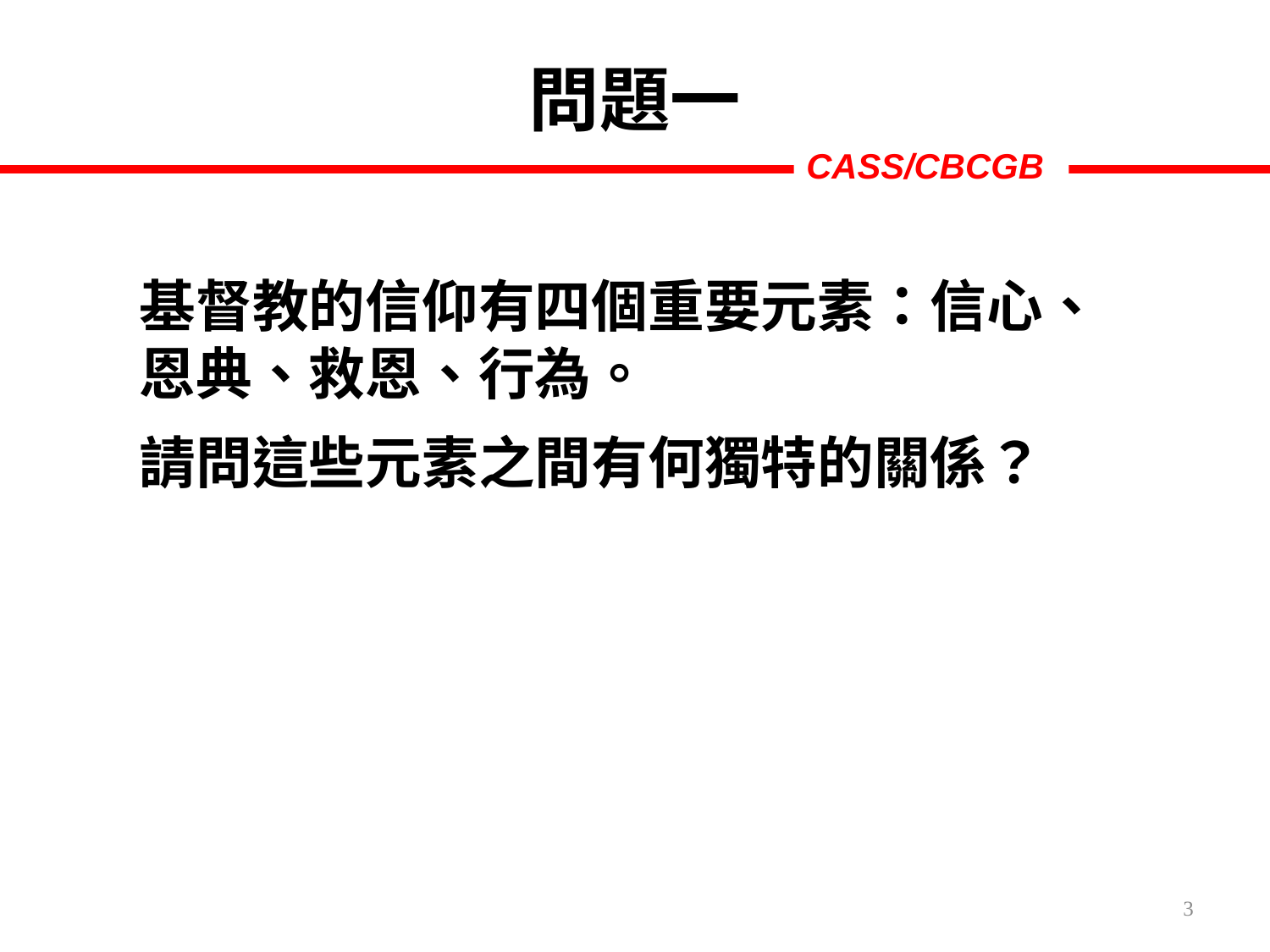

問題一
基督教的信仰有四個重要元素：信心、恩典、救恩、行為。
請問這些元素之間有何獨特的關係？
3